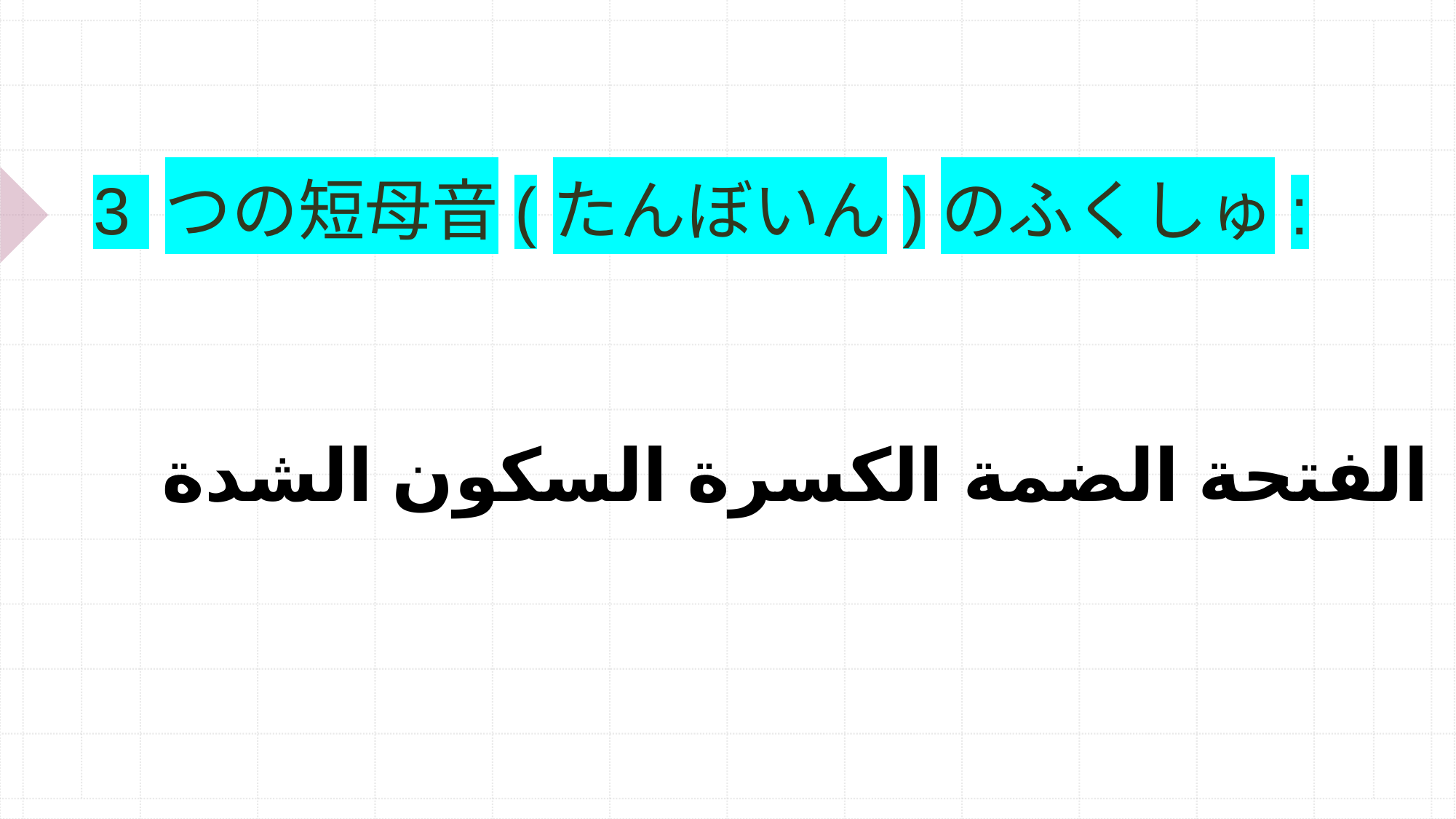

# 3 つの短母音(たんぼいん)のふくしゅ:
الفتحة الضمة الكسرة السكون الشدة